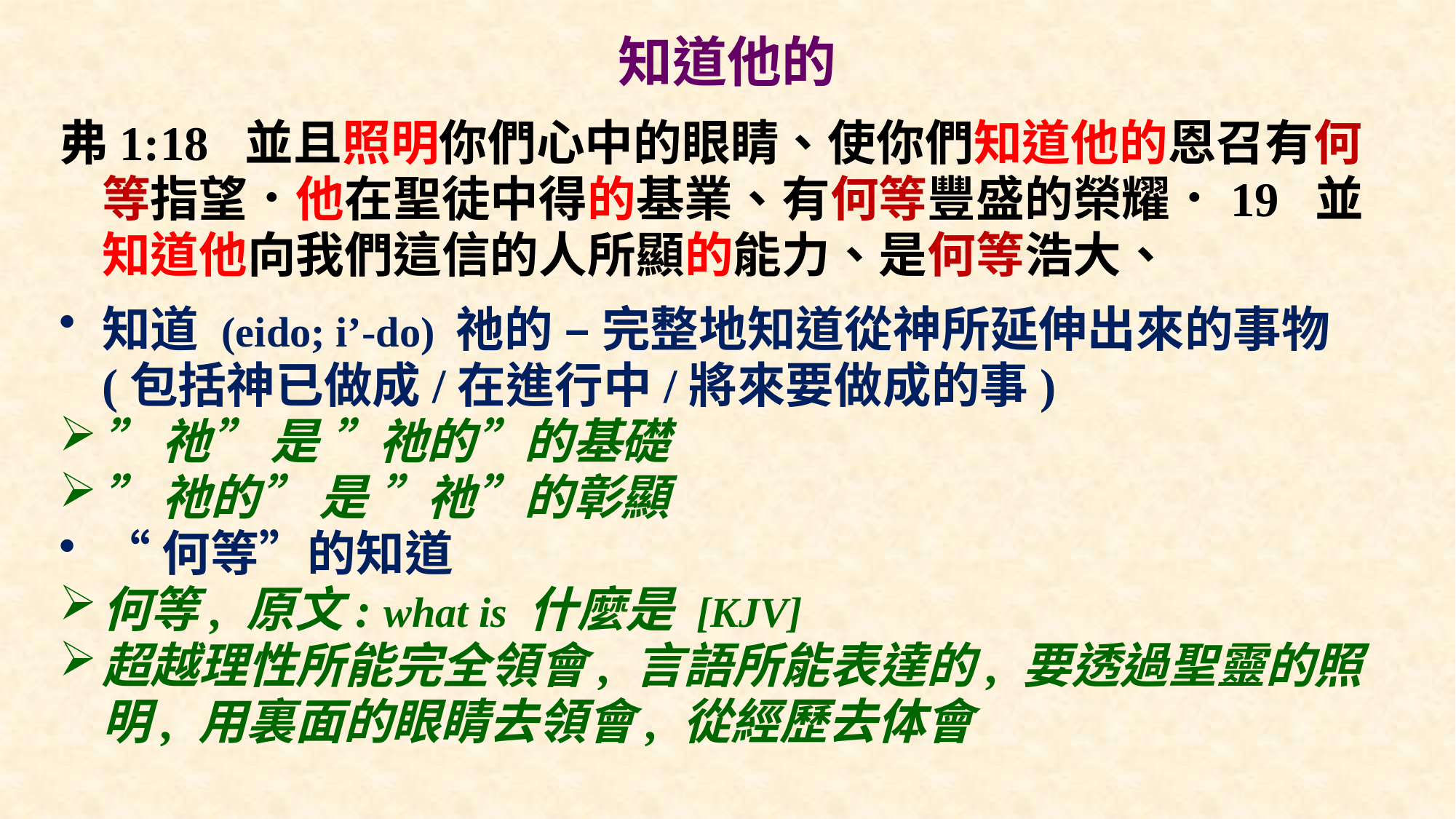

# 知道他的
弗1:18  並且照明你們心中的眼睛、使你們知道他的恩召有何等指望．他在聖徒中得的基業、有何等豐盛的榮耀．19  並知道他向我們這信的人所顯的能力、是何等浩大、
知道 (eido; i’-do) 祂的 – 完整地知道從神所延伸出來的事物(包括神已做成/在進行中/將來要做成的事)
”祂” 是 ”祂的”的基礎
”祂的” 是 ”祂”的彰顯
“何等”的知道
何等, 原文: what is 什麼是 [KJV]
超越理性所能完全領會, 言語所能表達的, 要透過聖靈的照明, 用裏面的眼睛去領會, 從經歷去体會